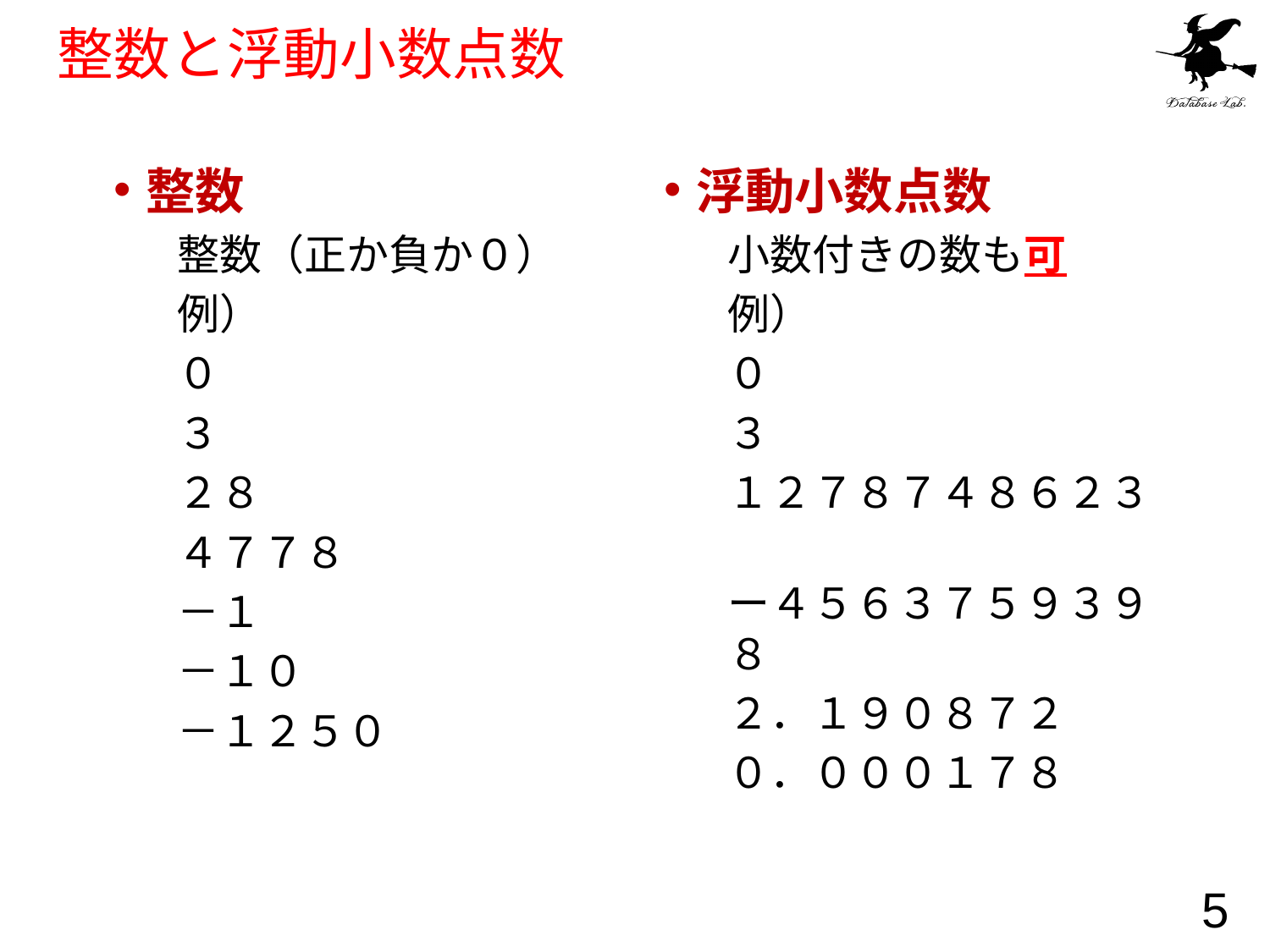

# 整数と浮動小数点数
整数
整数（正か負か０）
例）
０
３
２８
４７７８
－１
－１０
－１２５０
浮動小数点数
小数付きの数も可
例）
０
３
１２７８７４８６２３
ー４５６３７５９３９８
２．１９０８７２
０．０００１７８
5